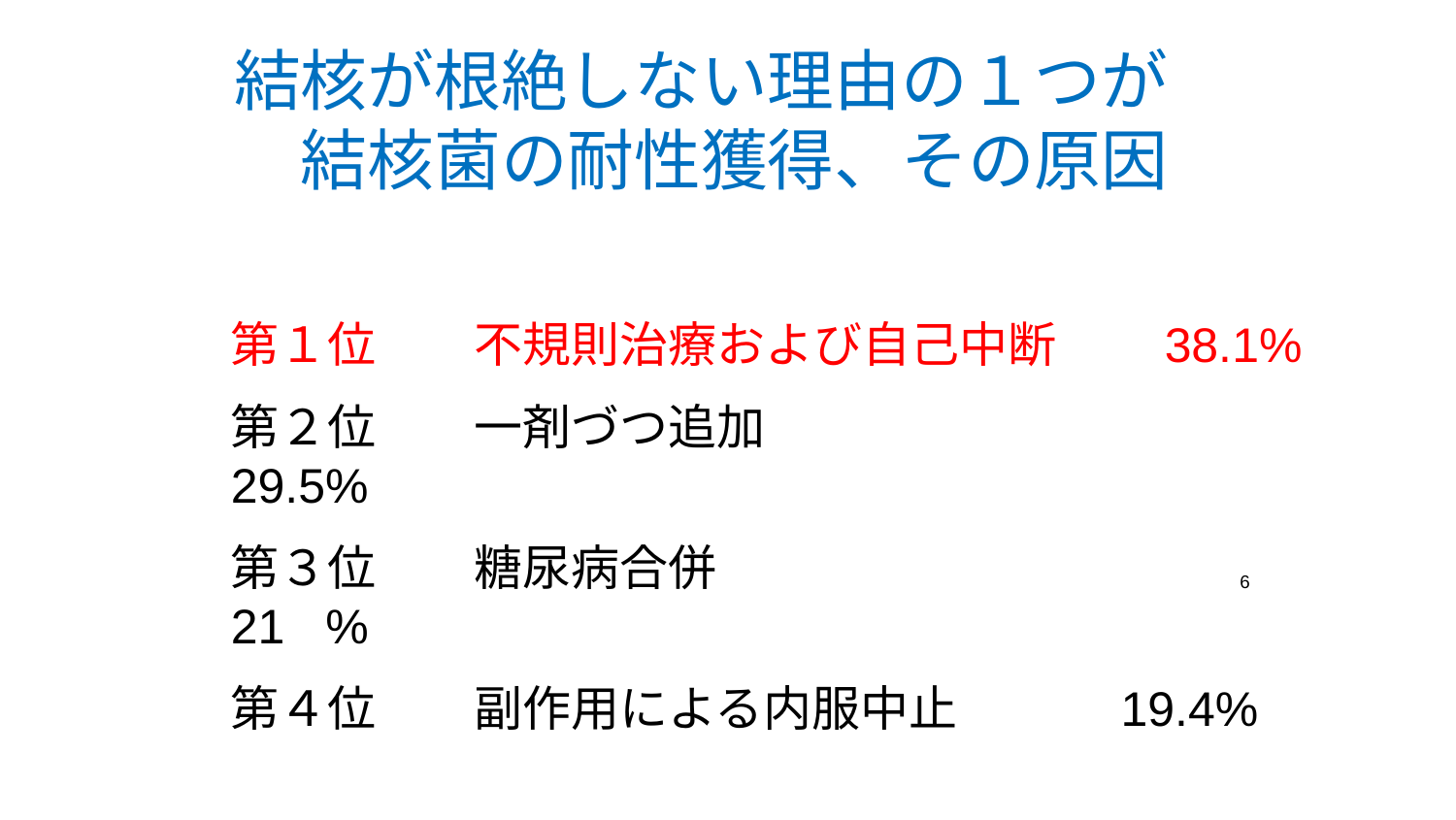

結核が根絶しない理由の１つが　結核菌の耐性獲得、その原因
第１位　　不規則治療および自己中断　　38.1%
第２位　　一剤づつ追加　　　　　　　　　　 29.5%
第３位　　糖尿病合併　　　　　　　　　　　  21   %
第４位　　副作用による内服中止　　     19.4%
6